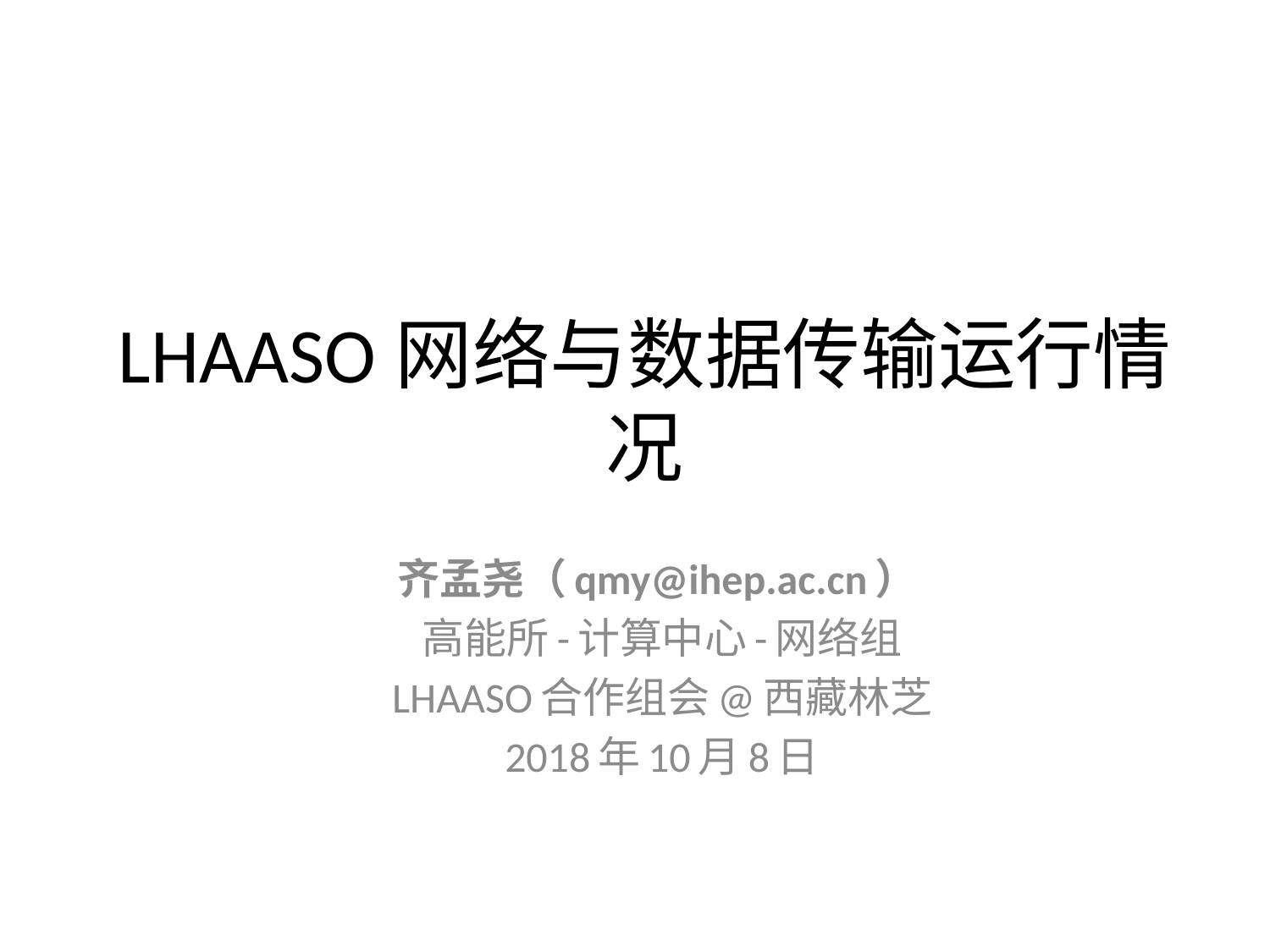

# LHAASO网络与数据传输运行情况
齐孟尧（qmy@ihep.ac.cn）
高能所-计算中心-网络组
LHAASO合作组会@西藏林芝
2018年10月8日